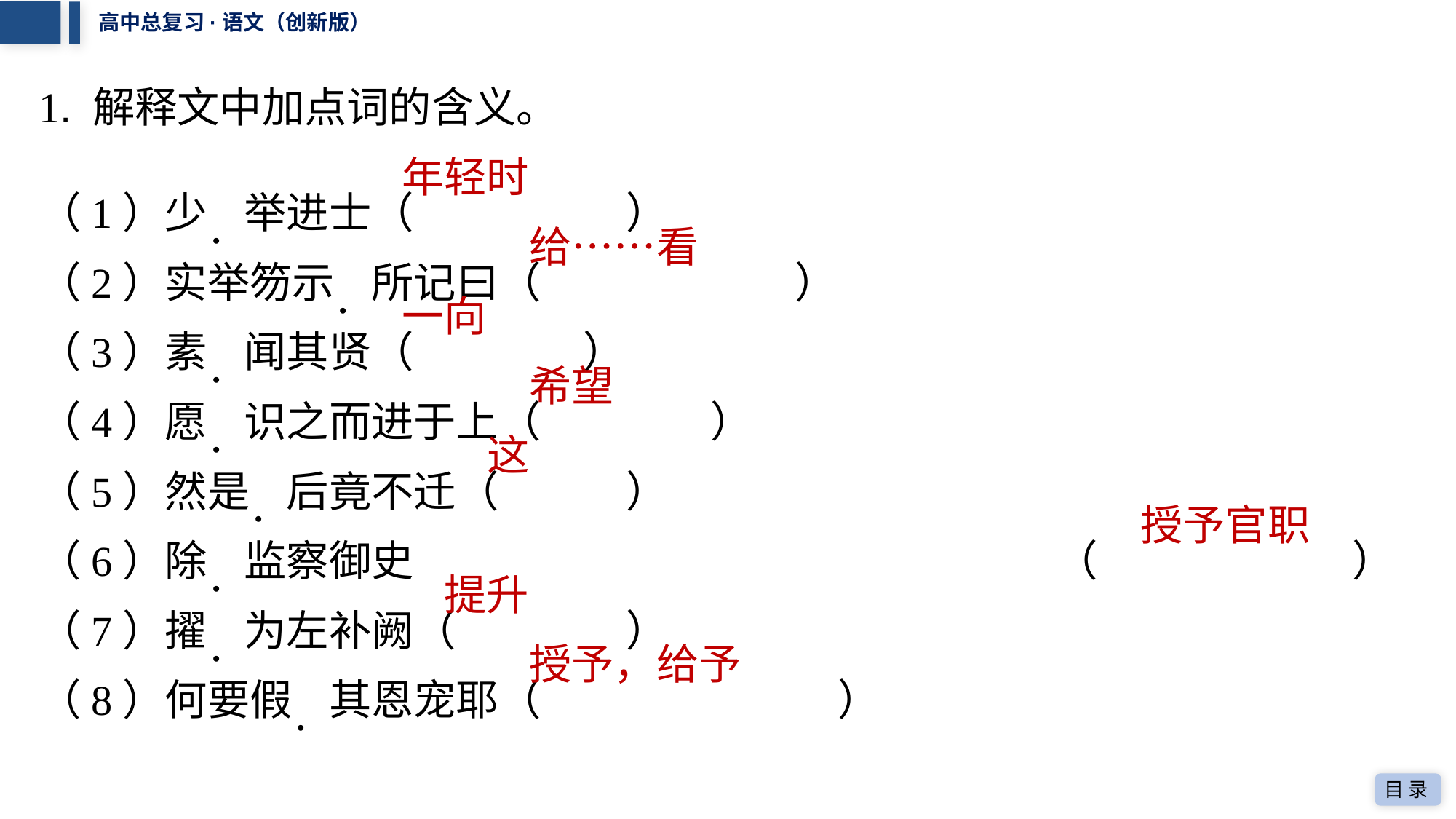

1. 解释文中加点词的含义。
年轻时
（1）少．举进士（　年轻时　）
给……看
（2）实举笏示．所记曰（　给……看　）
一向
（3）素．闻其贤（　一向　）
希望
（4）愿．识之而进于上（　希望　）
这
（5）然是．后竟不迁（　这　）
授予官职
（6）除．监察御史	（　授予官职　）
提升
（7）擢．为左补阙（　提升　）
授予，给予
（8）何要假．其恩宠耶（　授予，给予　）